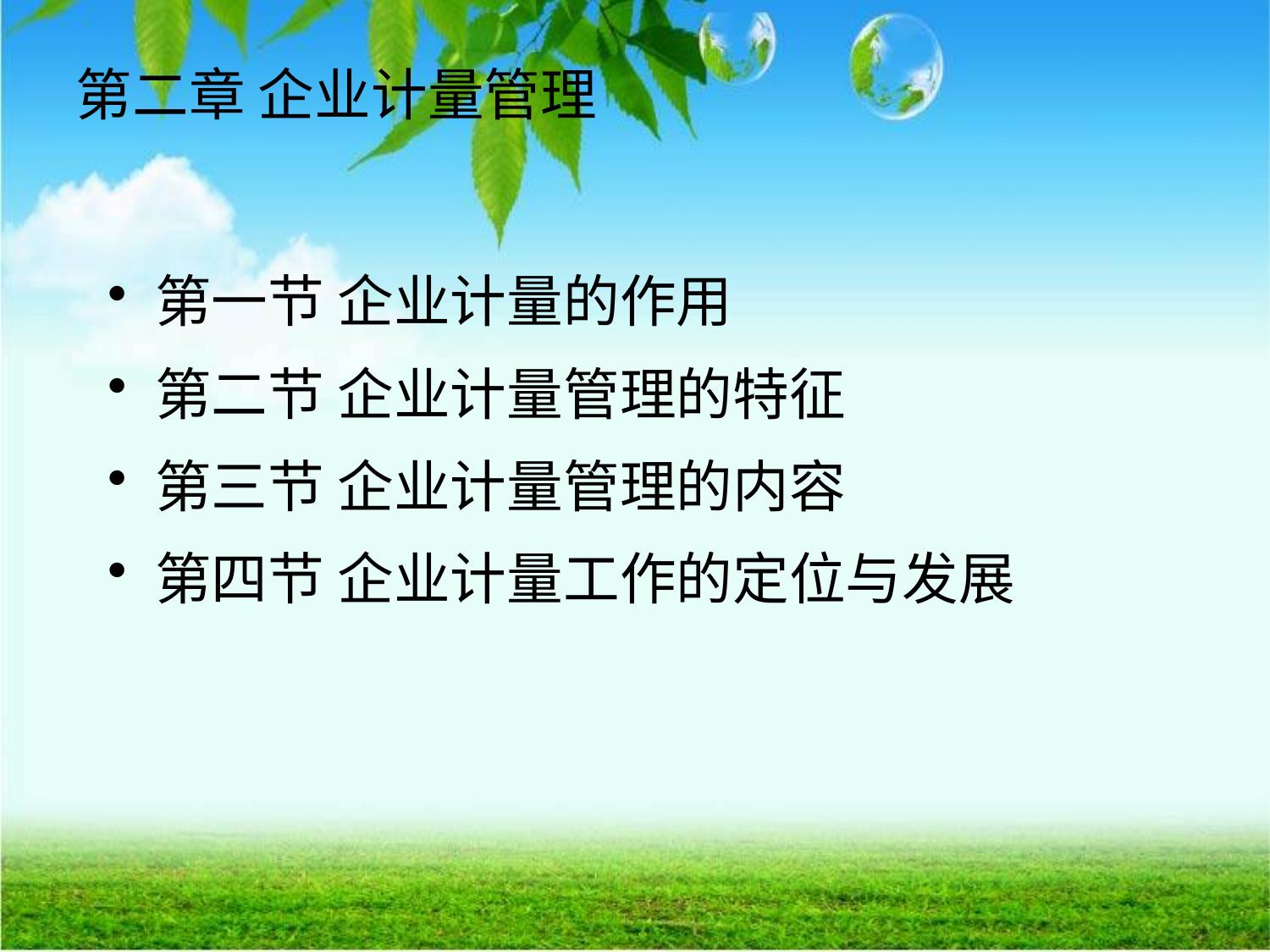

# 第二章 企业计量管理
第一节 企业计量的作用
第二节 企业计量管理的特征
第三节 企业计量管理的内容
第四节 企业计量工作的定位与发展